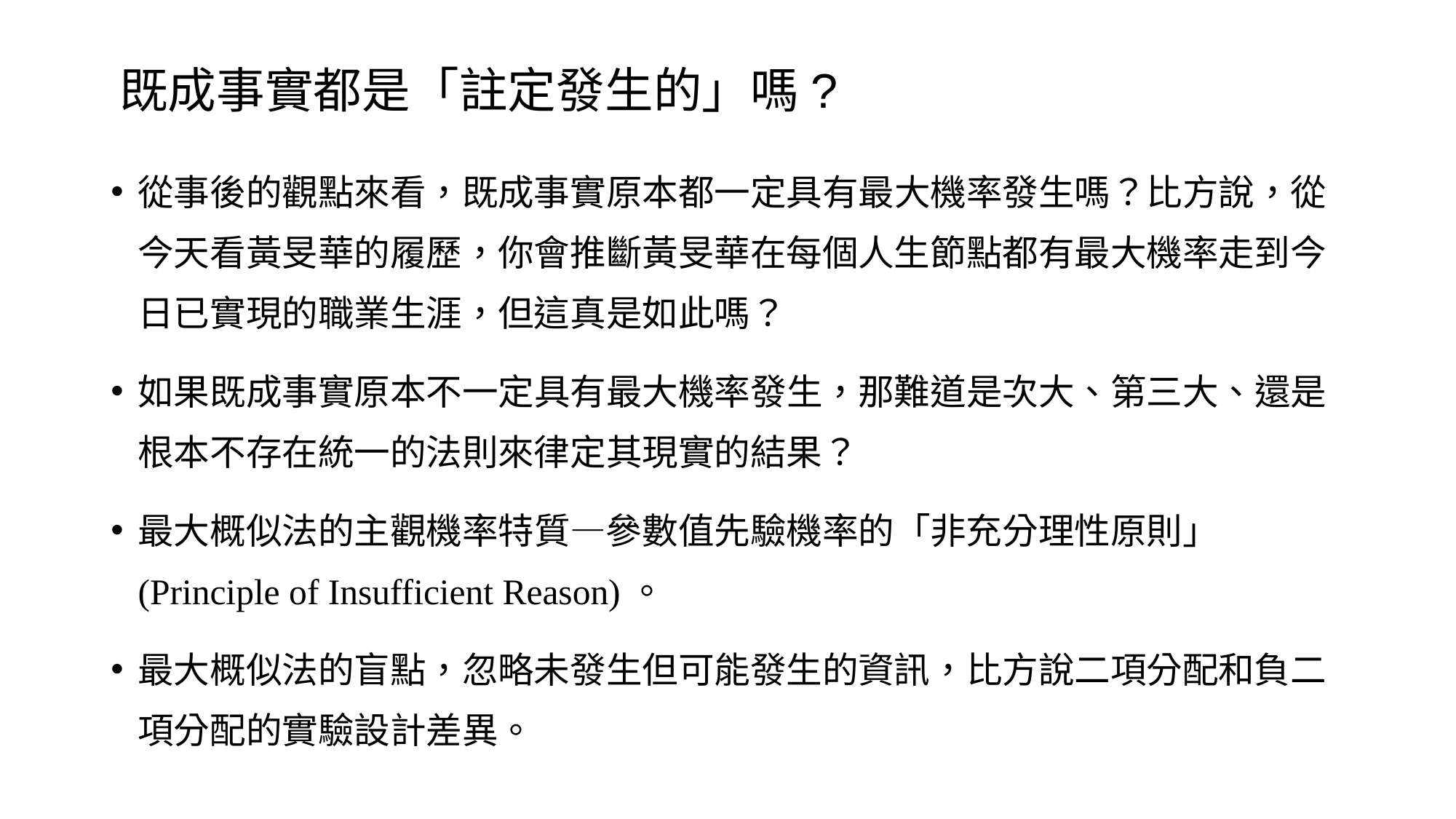

# 既成事實都是「註定發生的」嗎?
從事後的觀點來看，既成事實原本都一定具有最大機率發生嗎？比方說，從今天看黃旻華的履歷，你會推斷黃旻華在每個人生節點都有最大機率走到今日已實現的職業生涯，但這真是如此嗎？
如果既成事實原本不一定具有最大機率發生，那難道是次大、第三大、還是根本不存在統一的法則來律定其現實的結果？
最大概似法的主觀機率特質—參數值先驗機率的「非充分理性原則」(Principle of Insufficient Reason)。
最大概似法的盲點，忽略未發生但可能發生的資訊，比方說二項分配和負二項分配的實驗設計差異。